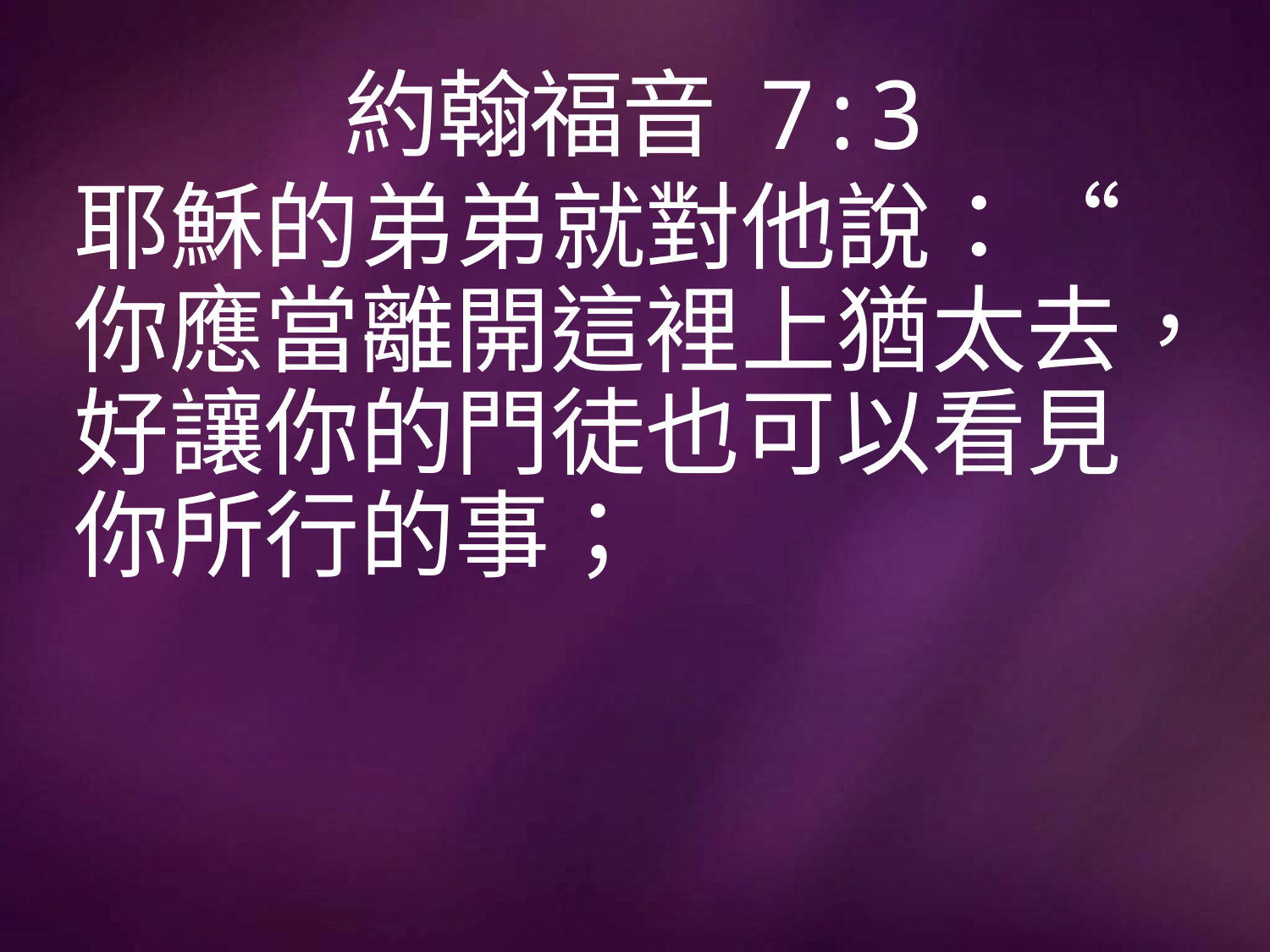

# 約翰福音 7:3
耶穌的弟弟就對他說：“你應當離開這裡上猶太去，好讓你的門徒也可以看見你所行的事；